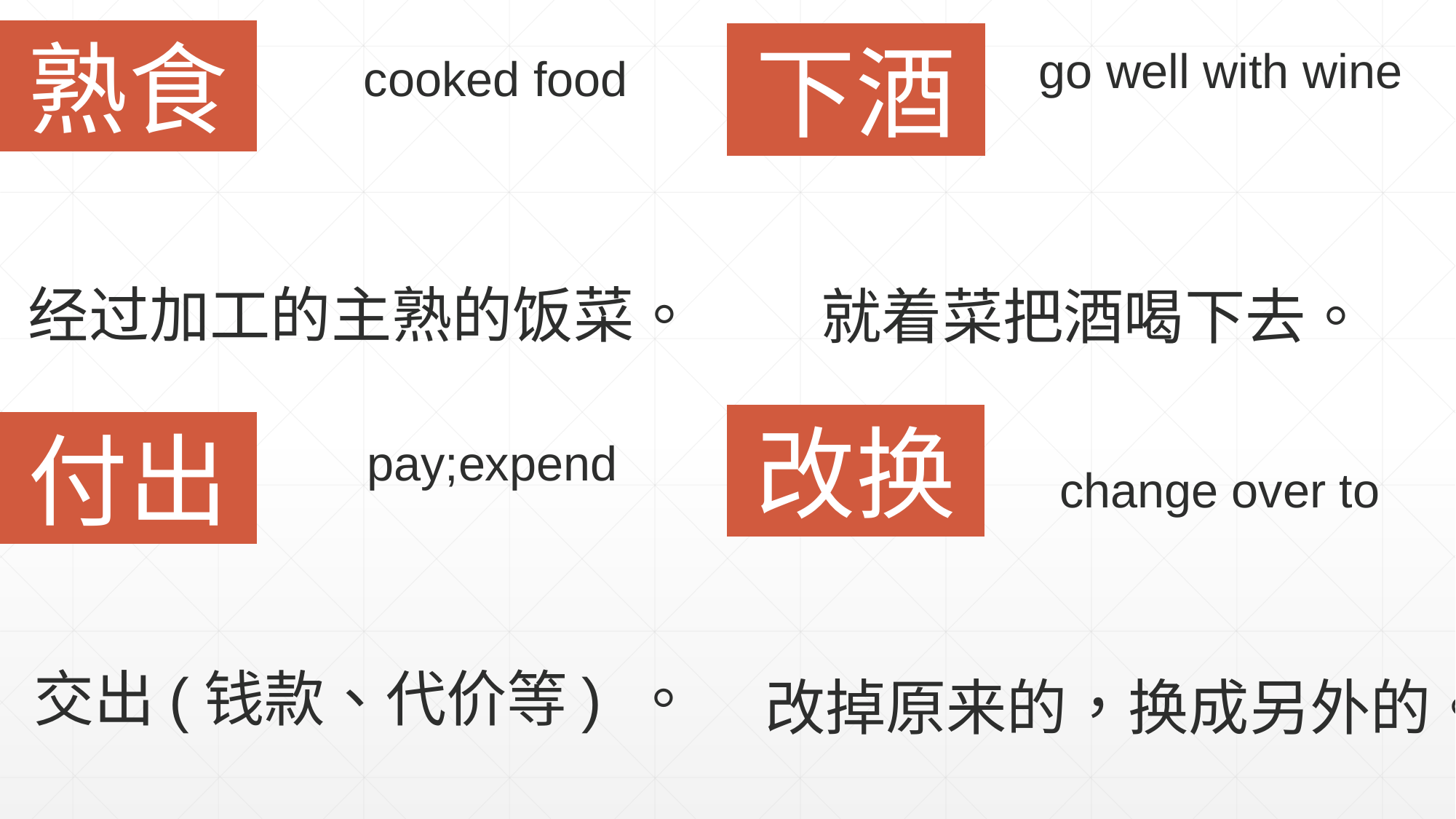

熟食
下酒
go well with wine
cooked food
经过加工的主熟的饭菜。
就着菜把酒喝下去。
改换
付出
pay;expend
change over to
交出(钱款、代价等) 。
改掉原来的，换成另外的。